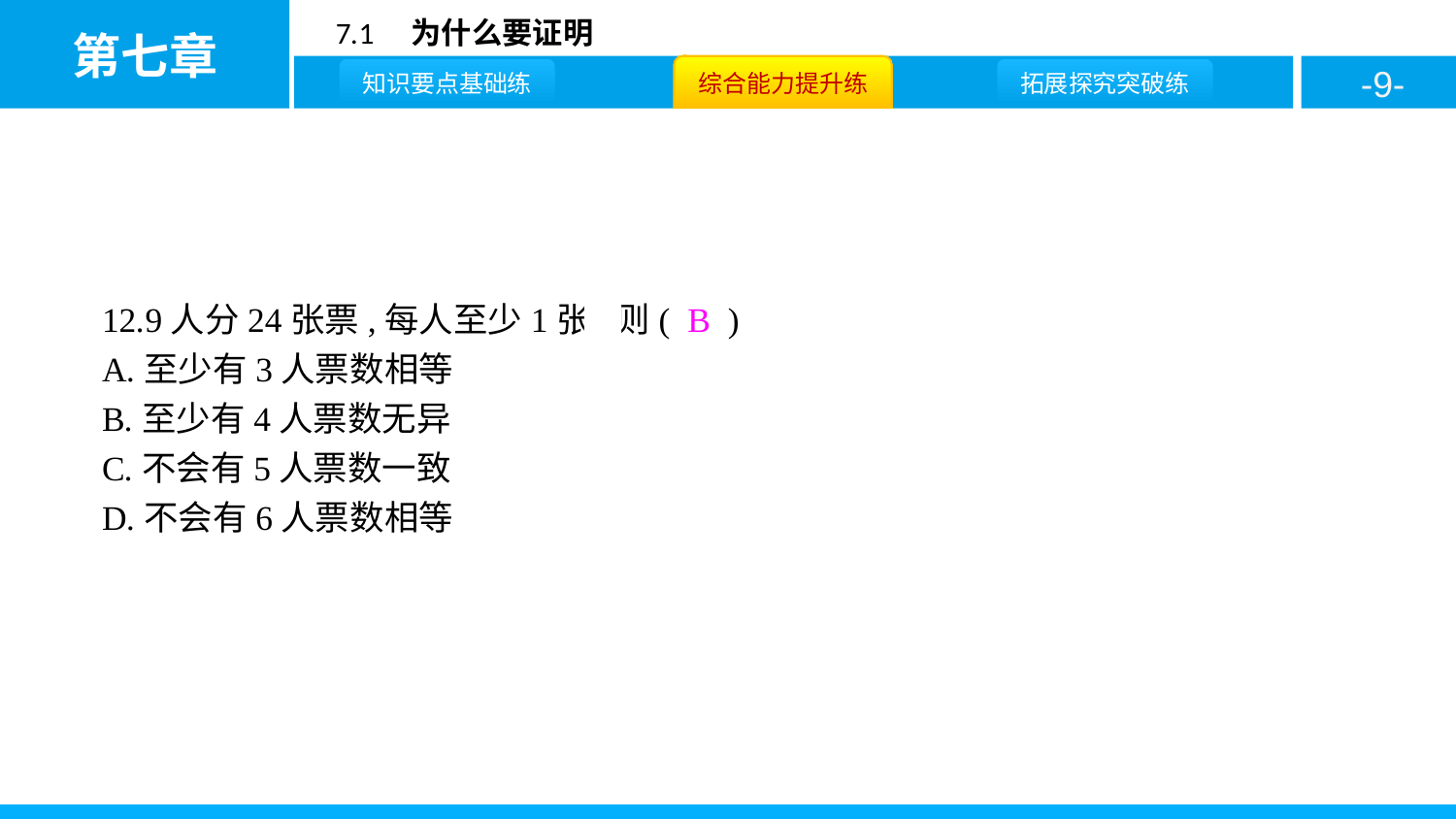

12.9人分24张票,每人至少1张,则(  B  )
A.至少有3人票数相等
B.至少有4人票数无异
C.不会有5人票数一致
D.不会有6人票数相等